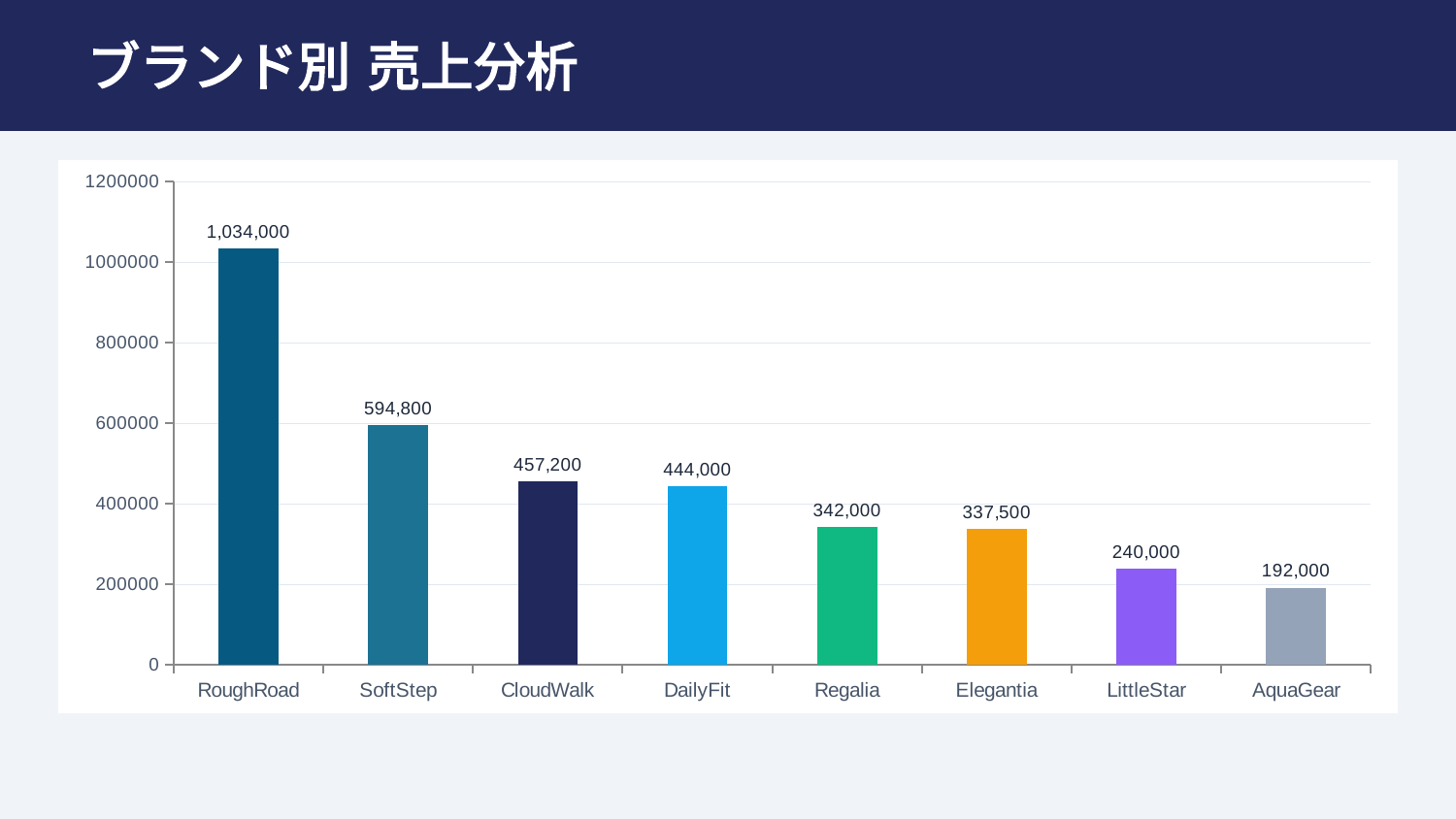

ブランド別 売上分析

### Chart

| Category | 売上金額 |
|---|---|
| RoughRoad | 1034000.0 |
| SoftStep | 594800.0 |
| CloudWalk | 457200.0 |
| DailyFit | 444000.0 |
| Regalia | 342000.0 |
| Elegantia | 337500.0 |
| LittleStar | 240000.0 |
| AquaGear | 192000.0 |